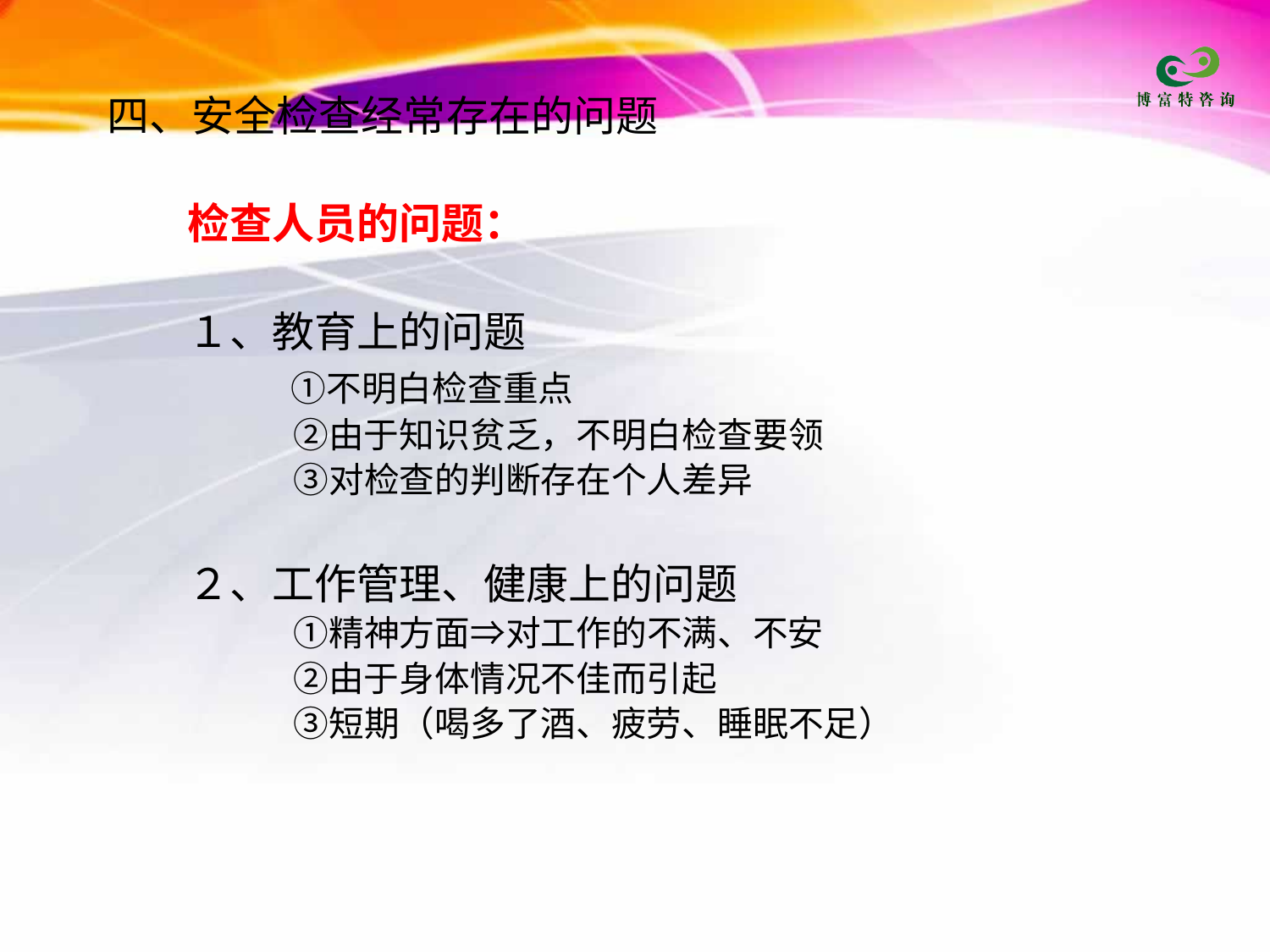

四、安全检查经常存在的问题
检查人员的问题：

１、教育上的问题
　　  ①不明白检查重点
　　　②由于知识贫乏，不明白检查要领
　　　③对检查的判断存在个人差异

２、工作管理、健康上的问题
　　　①精神方面⇒对工作的不满、不安
　　　②由于身体情况不佳而引起
　　　③短期（喝多了酒、疲劳、睡眠不足）